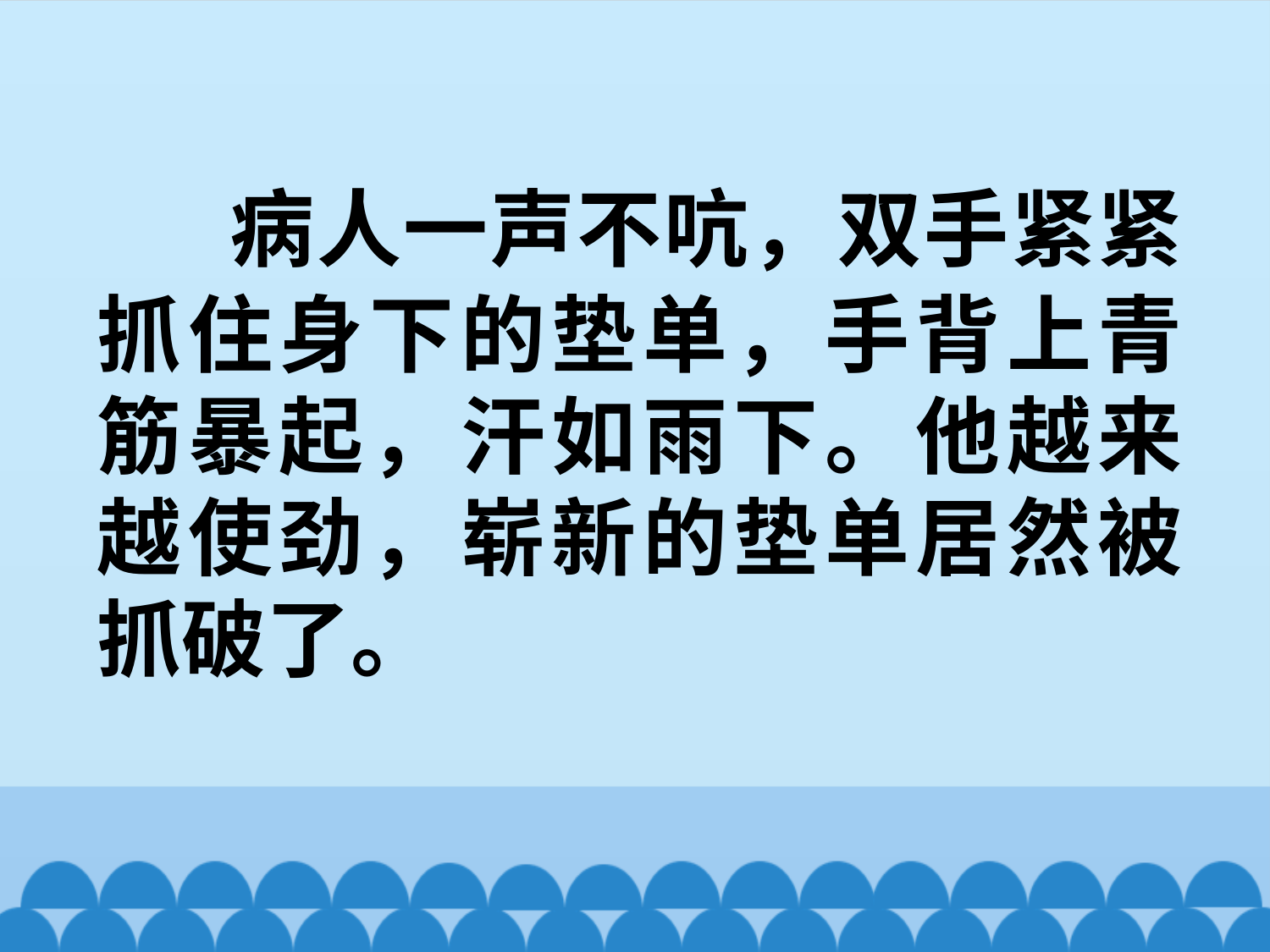

病人一声不吭，双手紧紧抓住身下的垫单，手背上青筋暴起，汗如雨下。他越来越使劲，崭新的垫单居然被抓破了。